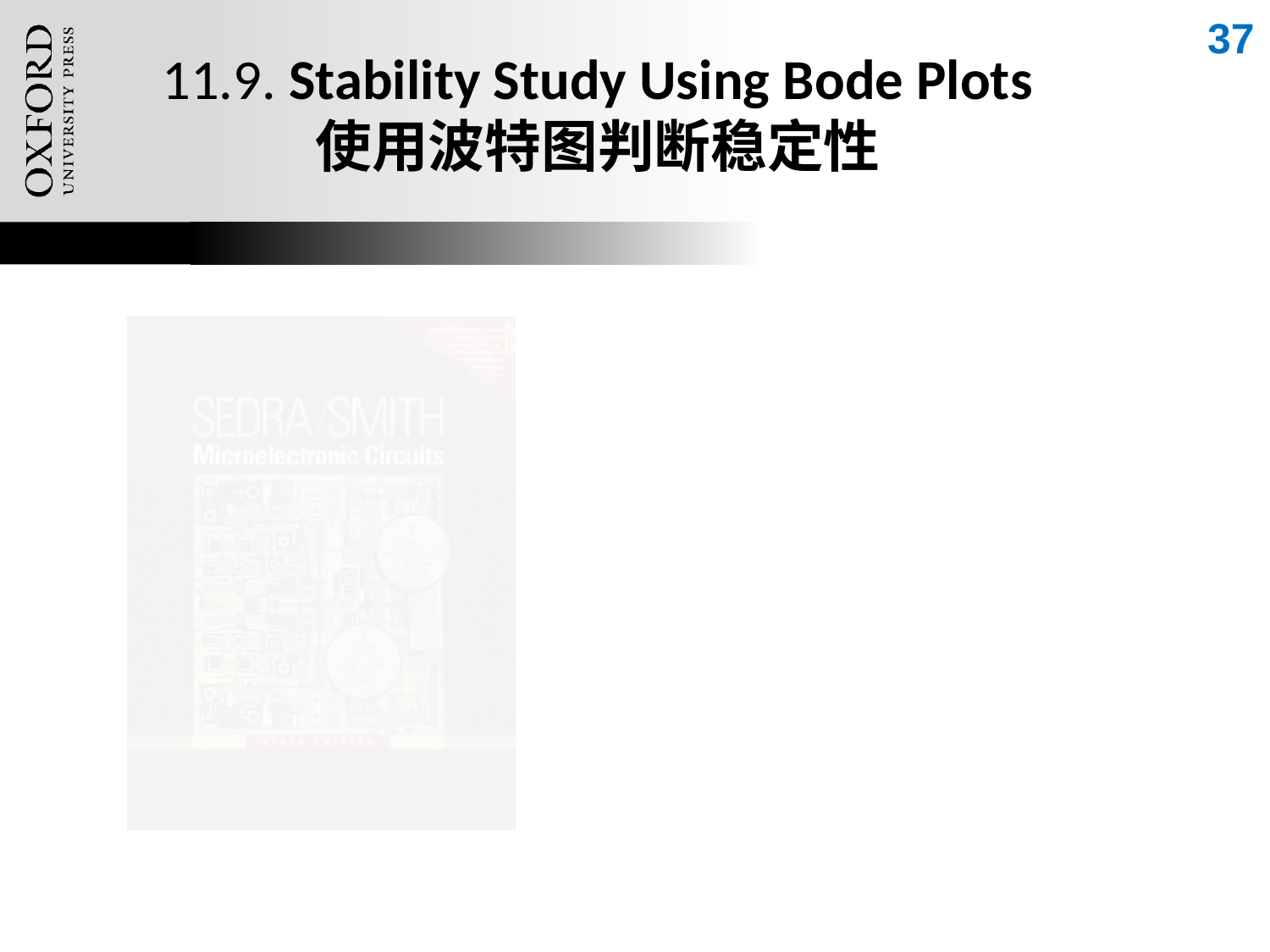

37
# 11.9. Stability Study Using Bode Plots 使用波特图判断稳定性